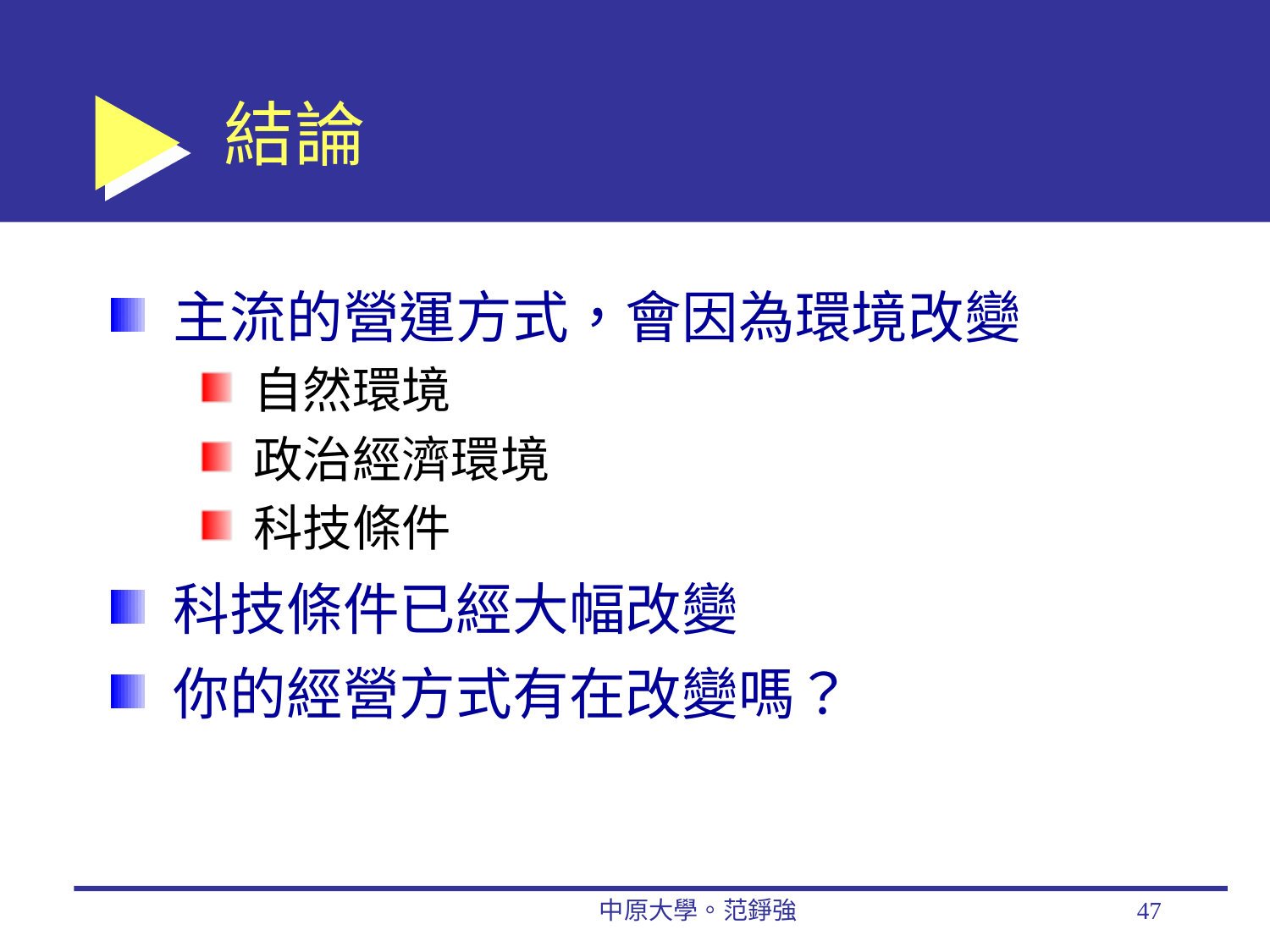

# 結論
主流的營運方式，會因為環境改變
自然環境
政治經濟環境
科技條件
科技條件已經大幅改變
你的經營方式有在改變嗎？
中原大學。范錚強
47